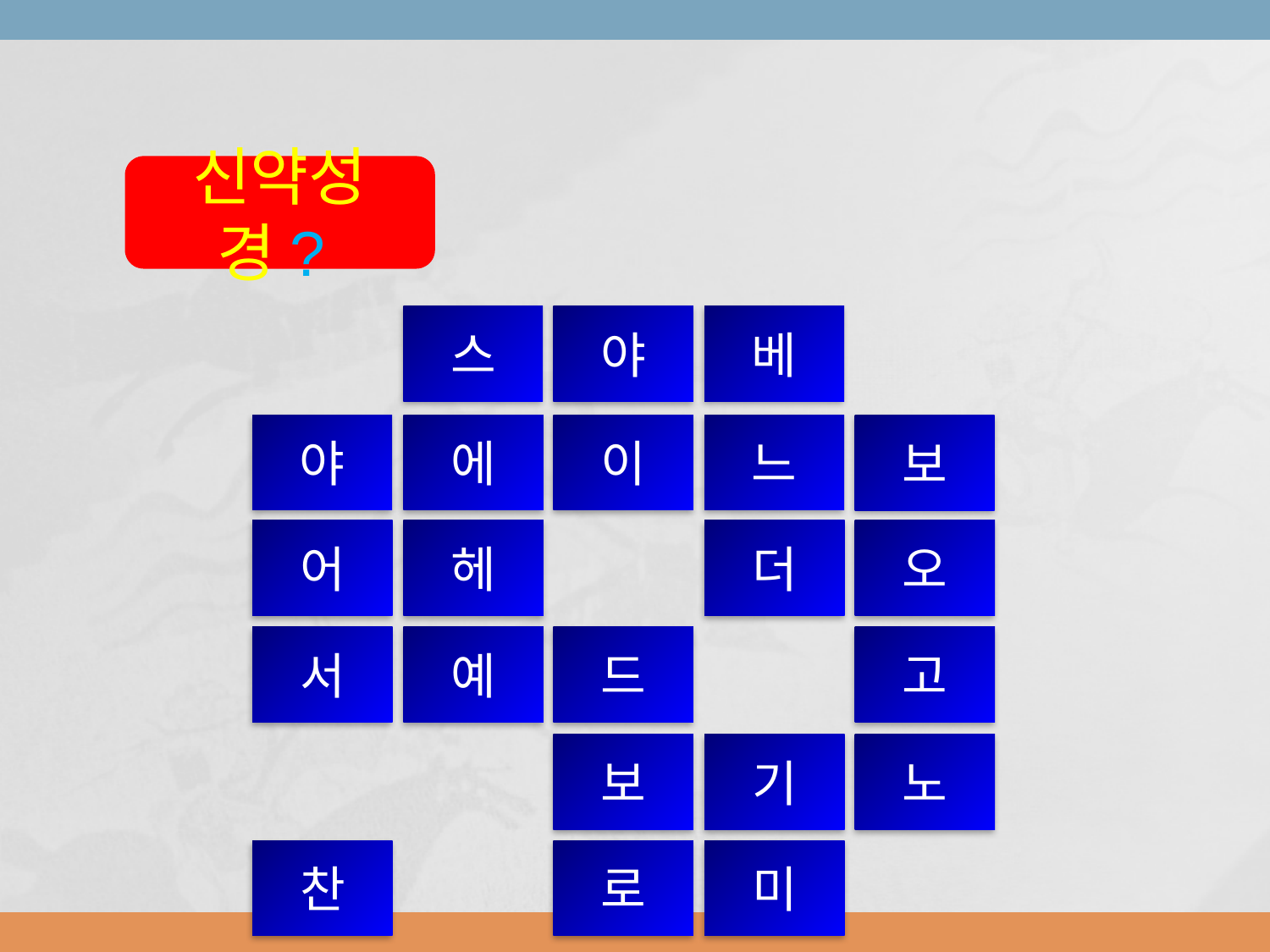

신약성경?
스
야
베
야
에
이
느
보
어
헤
더
오
서
예
드
고
보
기
노
찬
로
미